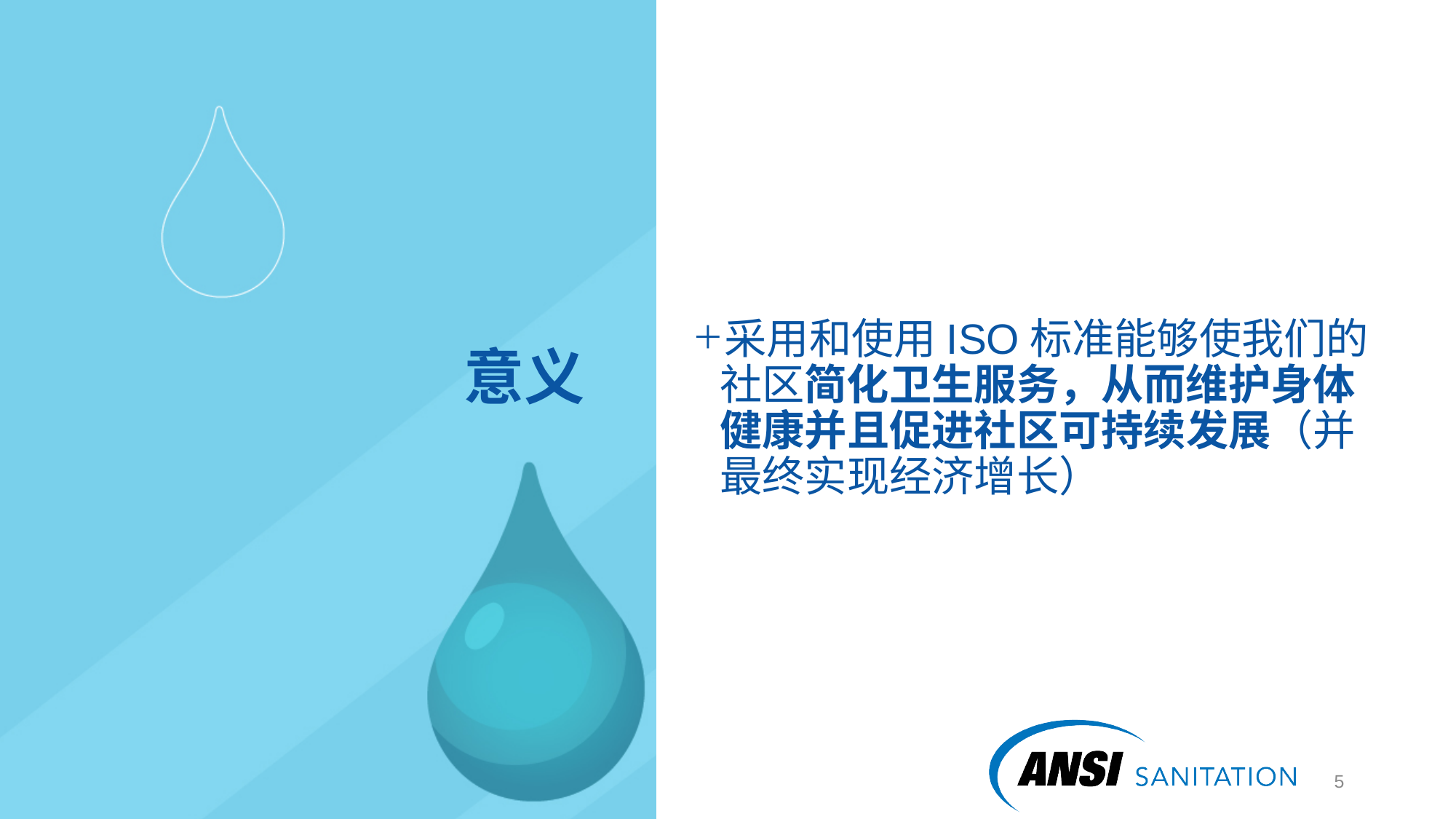

采用和使用ISO标准能够使我们的社区简化卫生服务，从而维护身体健康并且促进社区可持续发展（并最终实现经济增长）
# 意义
5